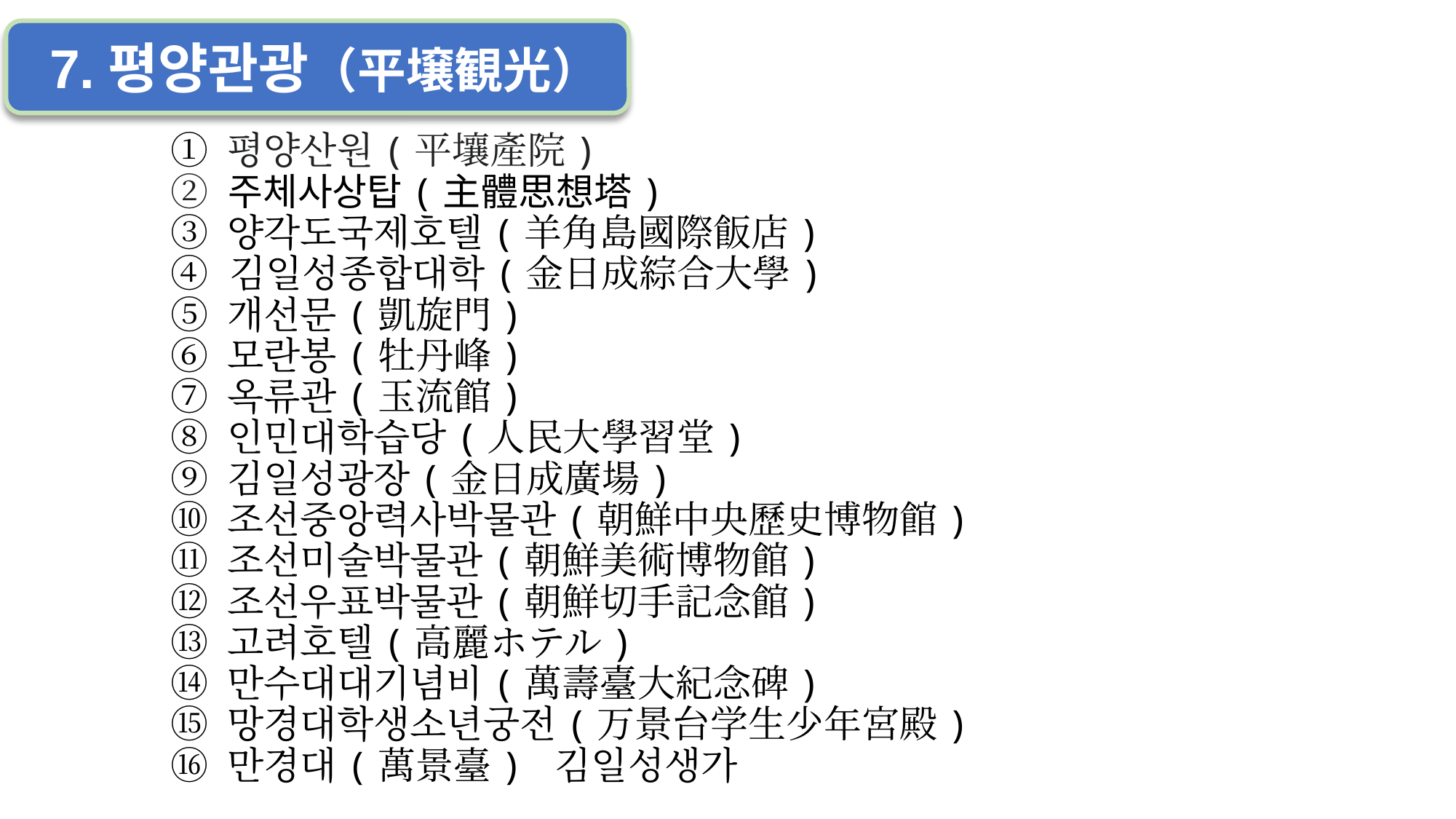

7.평양관광（平壌観光）

① 평양산원(平壤產院)
② 주체사상탑(主體思想塔)
③ 양각도국제호텔(羊角島國際飯店)
④ 김일성종합대학(金日成綜合大學)
⑤ 개선문(凱旋門)
⑥ 모란봉(牡丹峰)
⑦ 옥류관(玉流館)
⑧ 인민대학습당(人民大學習堂)
⑨ 김일성광장(金日成廣場)
⑩ 조선중앙력사박물관(朝鮮中央歷史博物館)
⑪ 조선미술박물관(朝鮮美術博物館)
⑫ 조선우표박물관(朝鮮切手記念館)
⑬ 고려호텔(高麗ホテル)
⑭ 만수대대기념비(萬壽臺大紀念碑)
⑮ 망경대학생소년궁전(万景台学生少年宮殿)
⑯ 만경대(萬景臺) 김일성생가